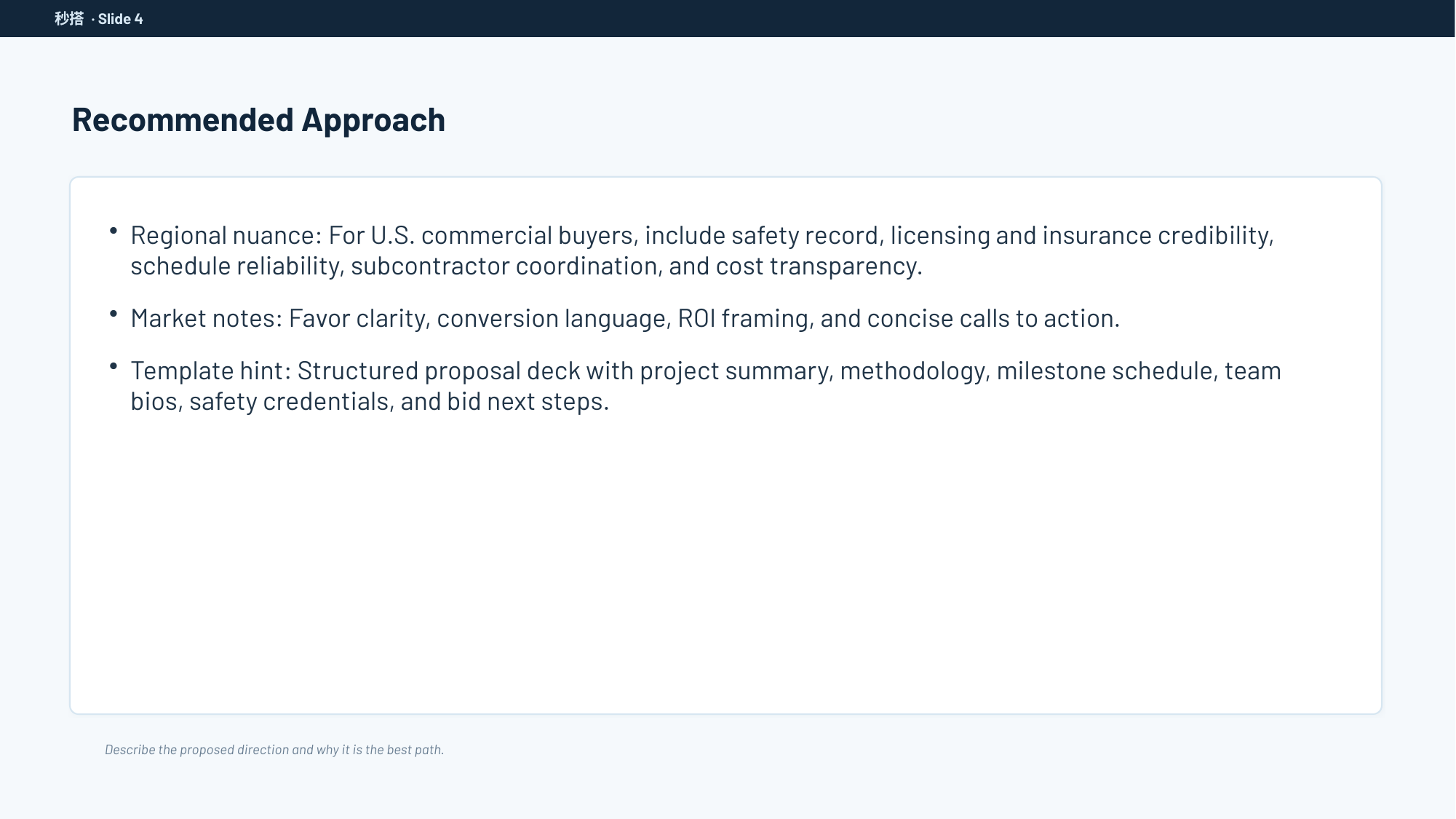

秒搭 · Slide 4
Recommended Approach

Regional nuance: For U.S. commercial buyers, include safety record, licensing and insurance credibility, schedule reliability, subcontractor coordination, and cost transparency.
Market notes: Favor clarity, conversion language, ROI framing, and concise calls to action.
Template hint: Structured proposal deck with project summary, methodology, milestone schedule, team bios, safety credentials, and bid next steps.
Describe the proposed direction and why it is the best path.